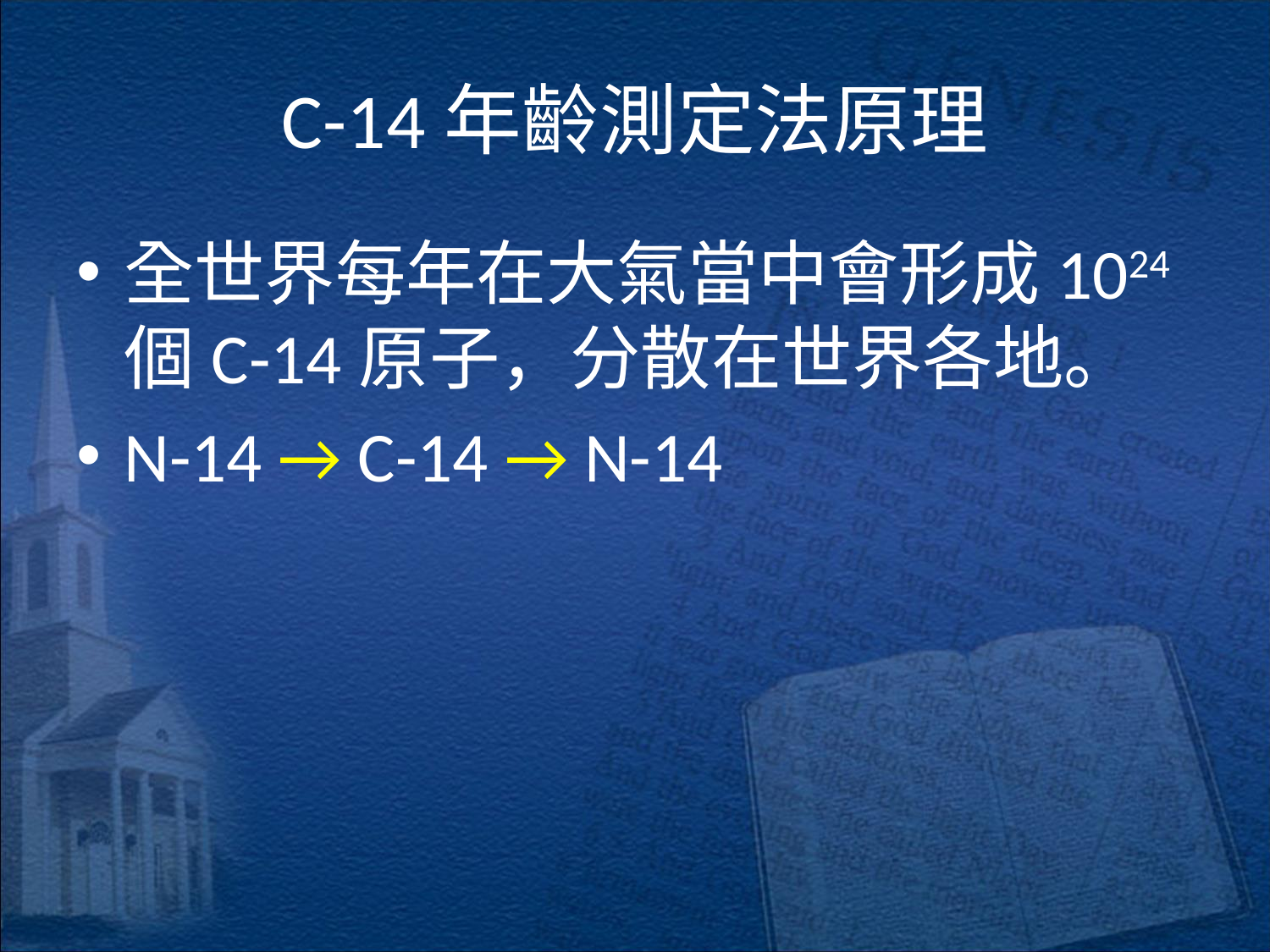

# C-14年齡測定法原理
全世界每年在大氣當中會形成1024個C-14原子，分散在世界各地。
N-14 → C-14 → N-14